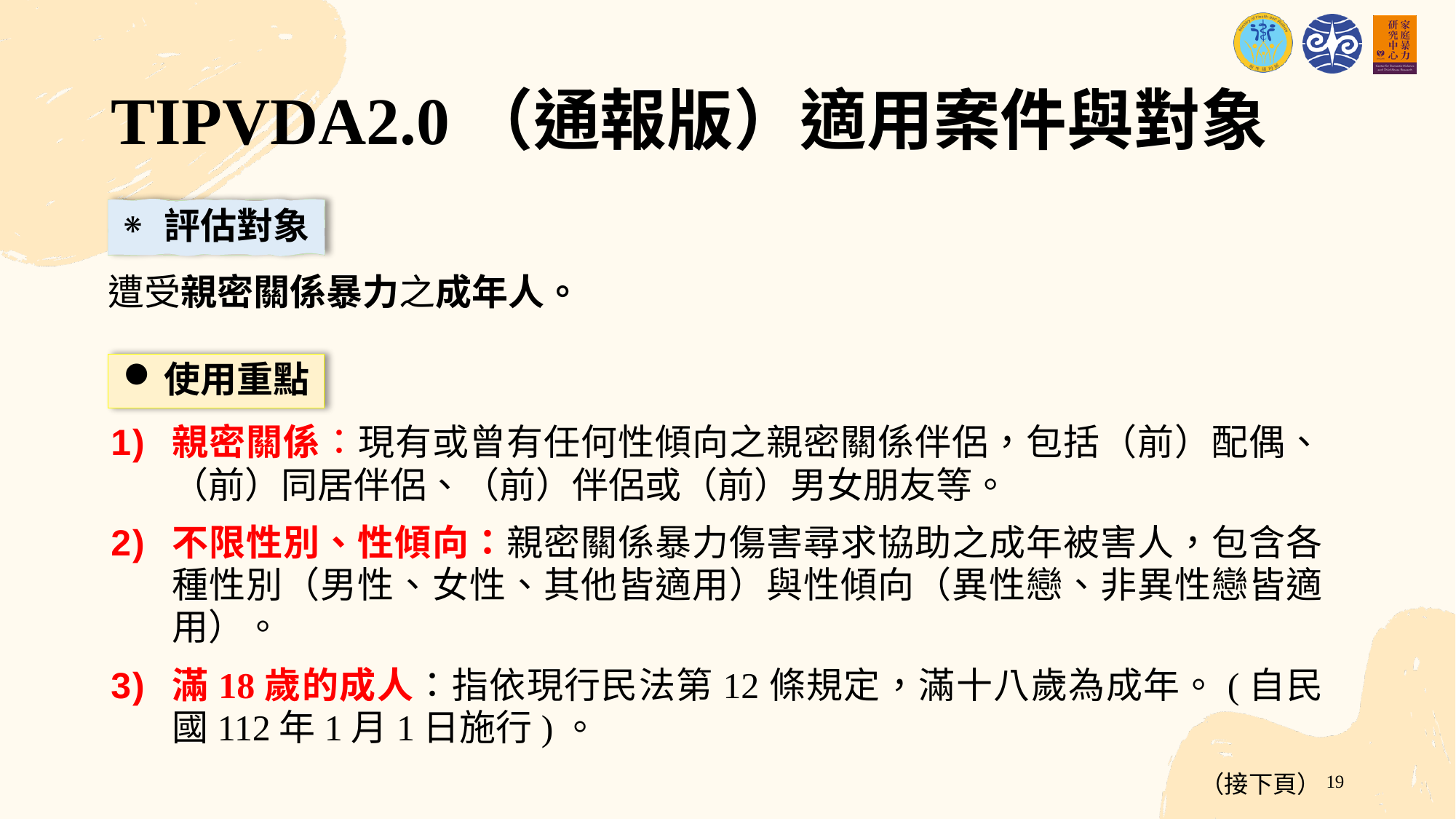

# TIPVDA2.0（通報版）適用案件與對象
評估對象
遭受親密關係暴力之成年人。
使用重點
親密關係：現有或曾有任何性傾向之親密關係伴侶，包括（前）配偶、（前）同居伴侶、（前）伴侶或（前）男女朋友等。
不限性別、性傾向：親密關係暴力傷害尋求協助之成年被害人，包含各種性別（男性、女性、其他皆適用）與性傾向（異性戀、非異性戀皆適用）。
滿18歲的成人：指依現行民法第12條規定，滿十八歲為成年。(自民國112年1月1日施行)。
 （接下頁）
19